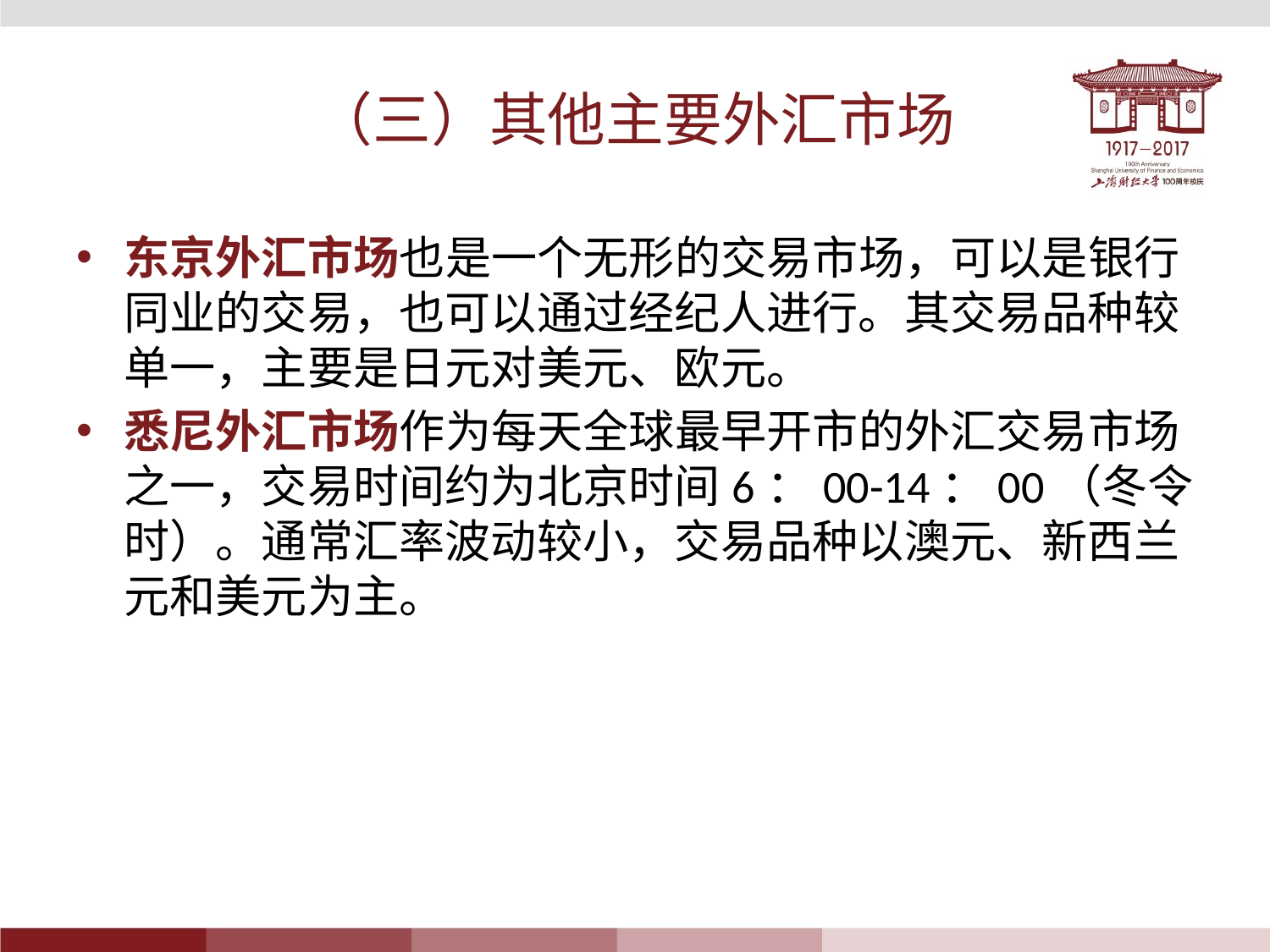

# （三）其他主要外汇市场
东京外汇市场也是一个无形的交易市场，可以是银行同业的交易，也可以通过经纪人进行。其交易品种较单一，主要是日元对美元、欧元。
悉尼外汇市场作为每天全球最早开市的外汇交易市场之一，交易时间约为北京时间6：00-14：00（冬令时）。通常汇率波动较小，交易品种以澳元、新西兰元和美元为主。